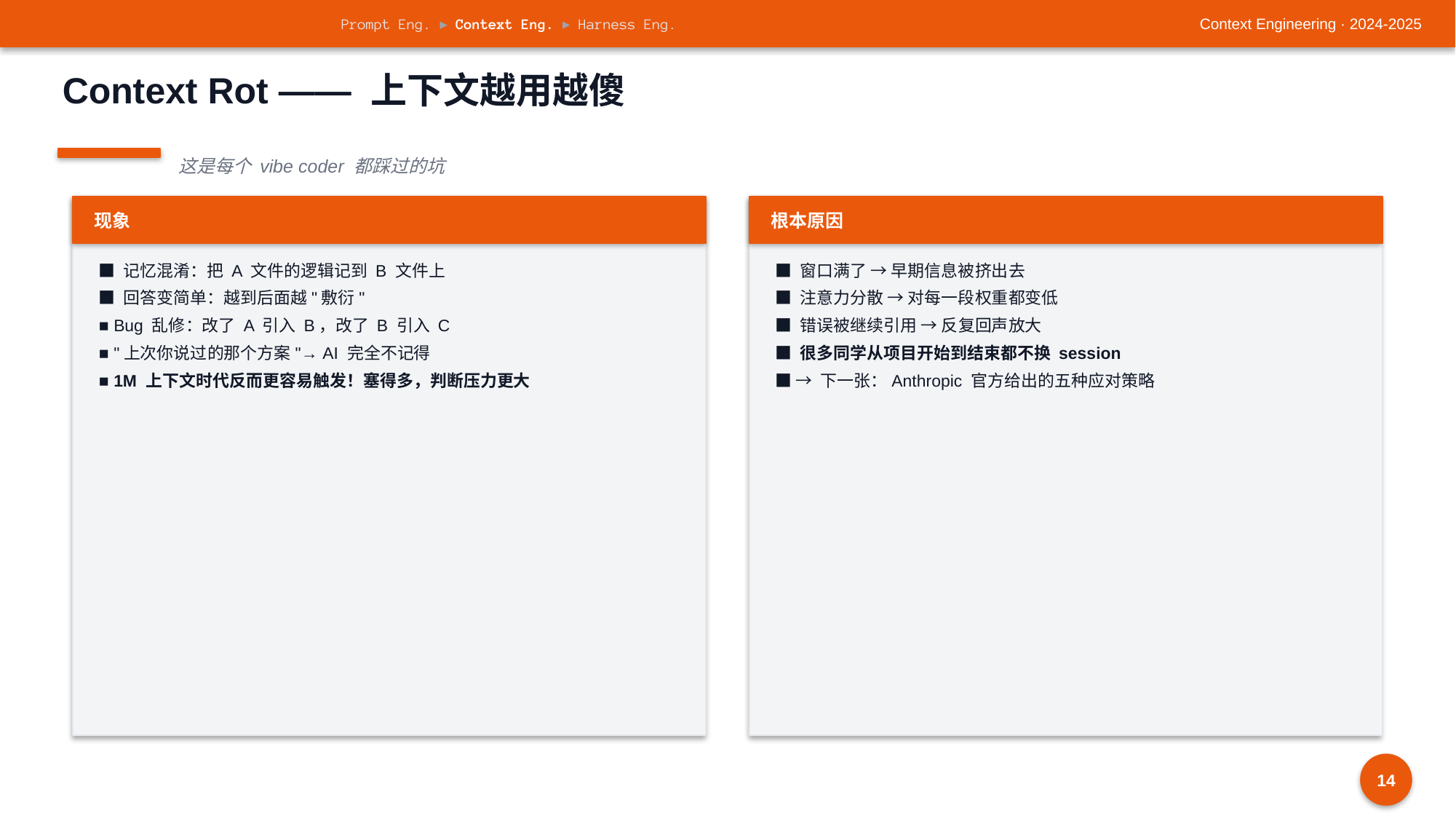

Prompt Eng.  ▸  Context Eng.  ▸  Harness Eng.
Context Engineering · 2024-2025
Context Rot —— 上下文越用越傻
这是每个 vibe coder 都踩过的坑

现象

根本原因
■ 记忆混淆：把 A 文件的逻辑记到 B 文件上
■ 回答变简单：越到后面越"敷衍"
■ Bug 乱修：改了 A 引入 B，改了 B 引入 C
■ "上次你说过的那个方案"→ AI 完全不记得
■ 1M 上下文时代反而更容易触发！塞得多，判断压力更大
■ 窗口满了 → 早期信息被挤出去
■ 注意力分散 → 对每一段权重都变低
■ 错误被继续引用 → 反复回声放大
■ 很多同学从项目开始到结束都不换 session
■ → 下一张：Anthropic 官方给出的五种应对策略

14